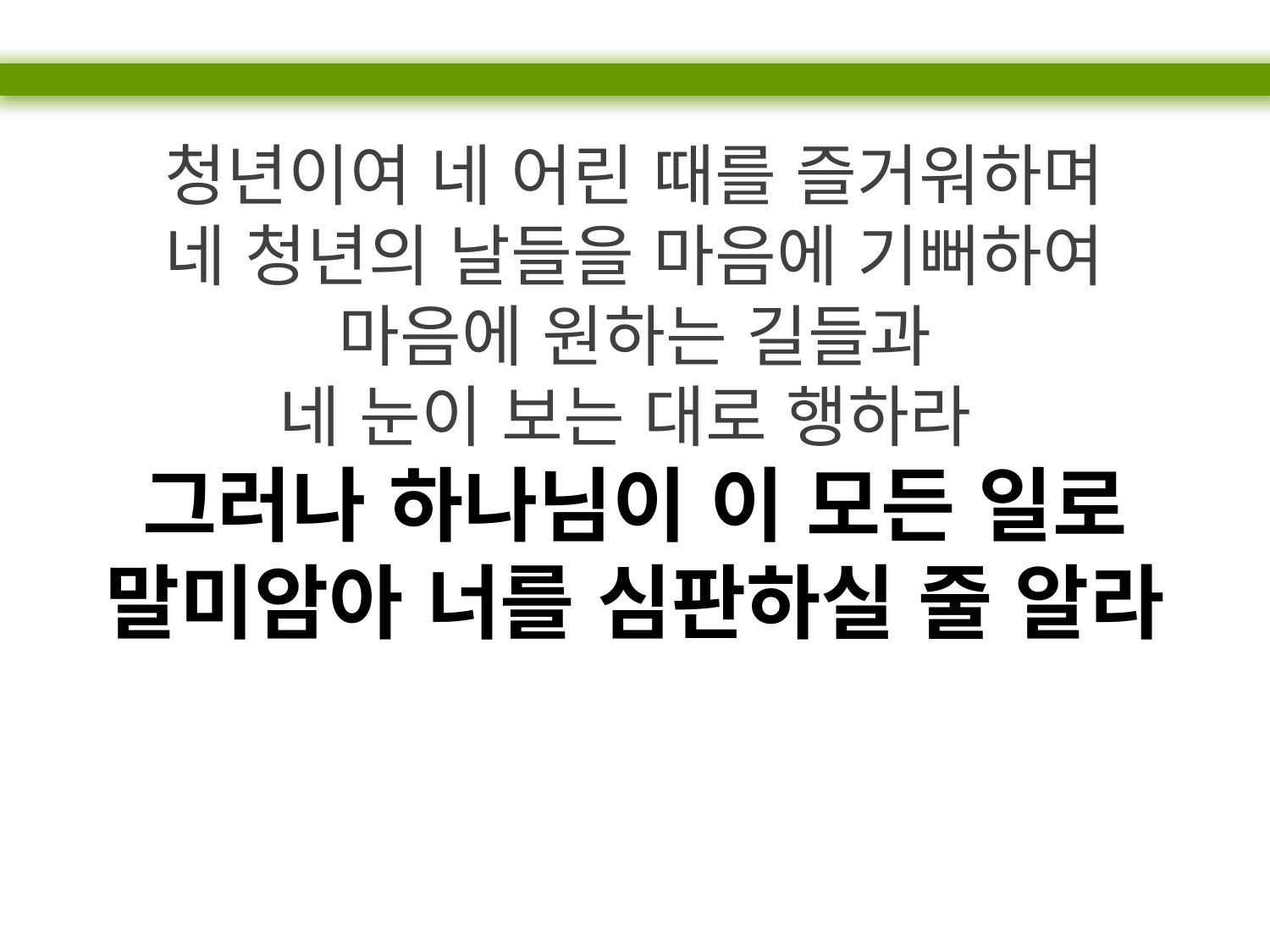

청년이여 네 어린 때를 즐거워하며
네 청년의 날들을 마음에 기뻐하여
마음에 원하는 길들과
네 눈이 보는 대로 행하라
그러나 하나님이 이 모든 일로 말미암아 너를 심판하실 줄 알라